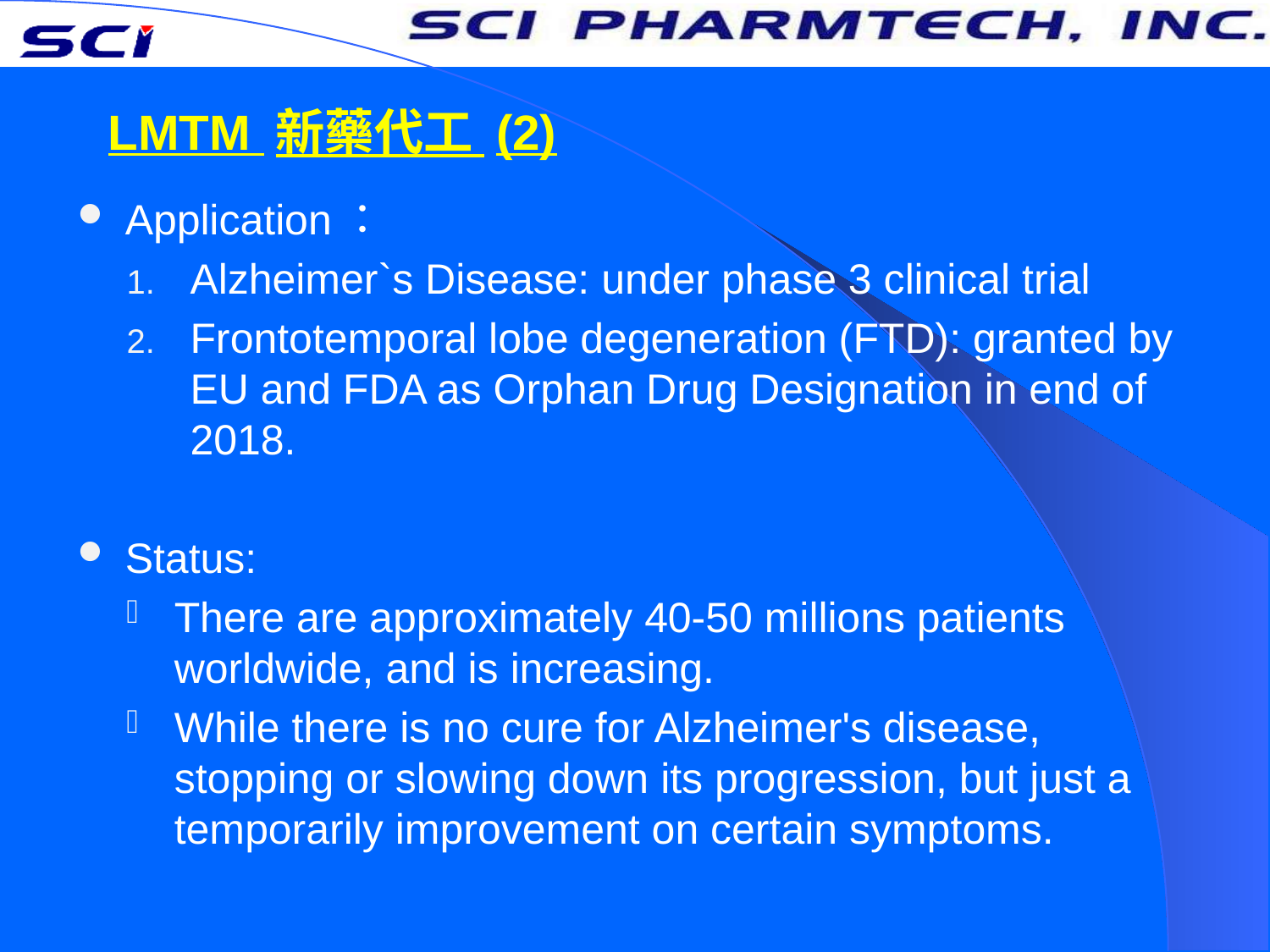

# LMTM 新藥代工 (2)
Application：
Alzheimer`s Disease: under phase 3 clinical trial
Frontotemporal lobe degeneration (FTD): granted by EU and FDA as Orphan Drug Designation in end of 2018.

Status:
There are approximately 40-50 millions patients worldwide, and is increasing.
While there is no cure for Alzheimer's disease, stopping or slowing down its progression, but just a temporarily improvement on certain symptoms.